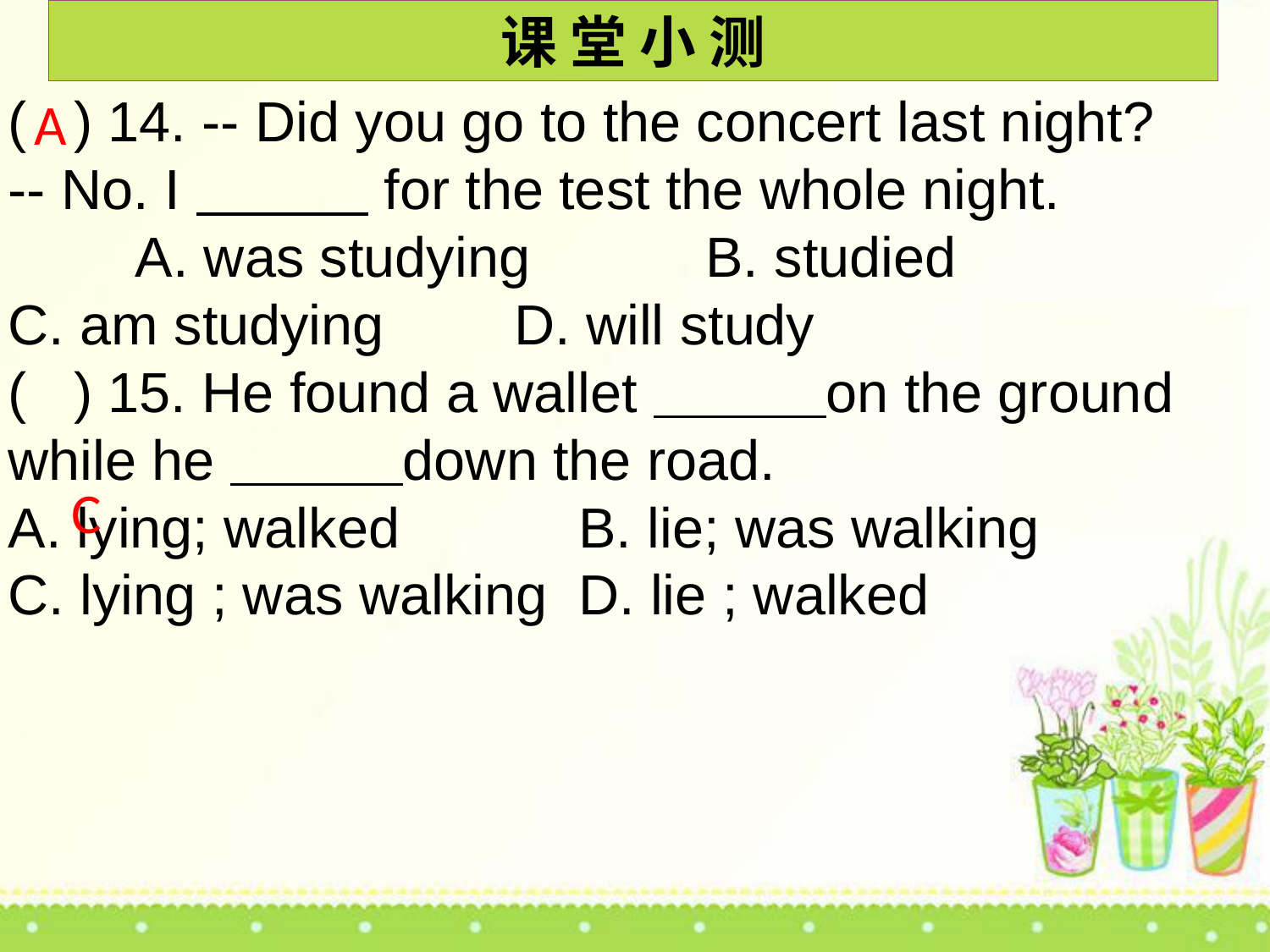

课 堂 小 测
(   ) 14. -- Did you go to the concert last night?
-- No. I             for the test the whole night.
	A. was studying	    B. studied
C. am studying	        D. will study
(   ) 15. He found a wallet            on the ground while he            down the road.
A. lying; walked	    B. lie; was walking
C. lying ; was walking  D. lie ; walked
A
C